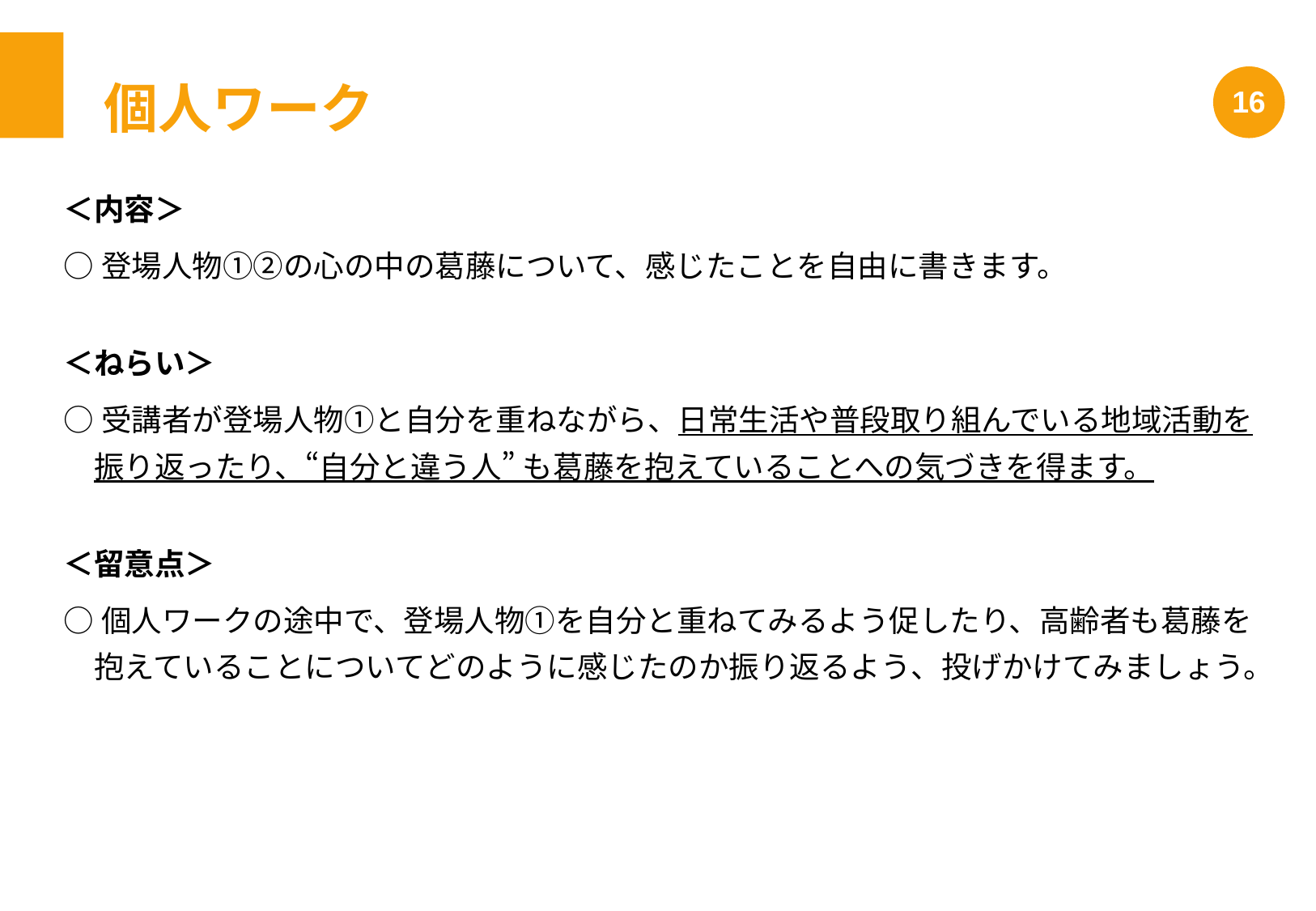

個人ワーク
16
＜内容＞
○登場人物①②の心の中の葛藤について、感じたことを自由に書きます。
＜ねらい＞
○受講者が登場人物①と自分を重ねながら、日常生活や普段取り組んでいる地域活動を
　振り返ったり、“自分と違う人” も葛藤を抱えていることへの気づきを得ます。
＜留意点＞
○個人ワークの途中で、登場人物①を自分と重ねてみるよう促したり、高齢者も葛藤を
　抱えていることについてどのように感じたのか振り返るよう、投げかけてみましょう。